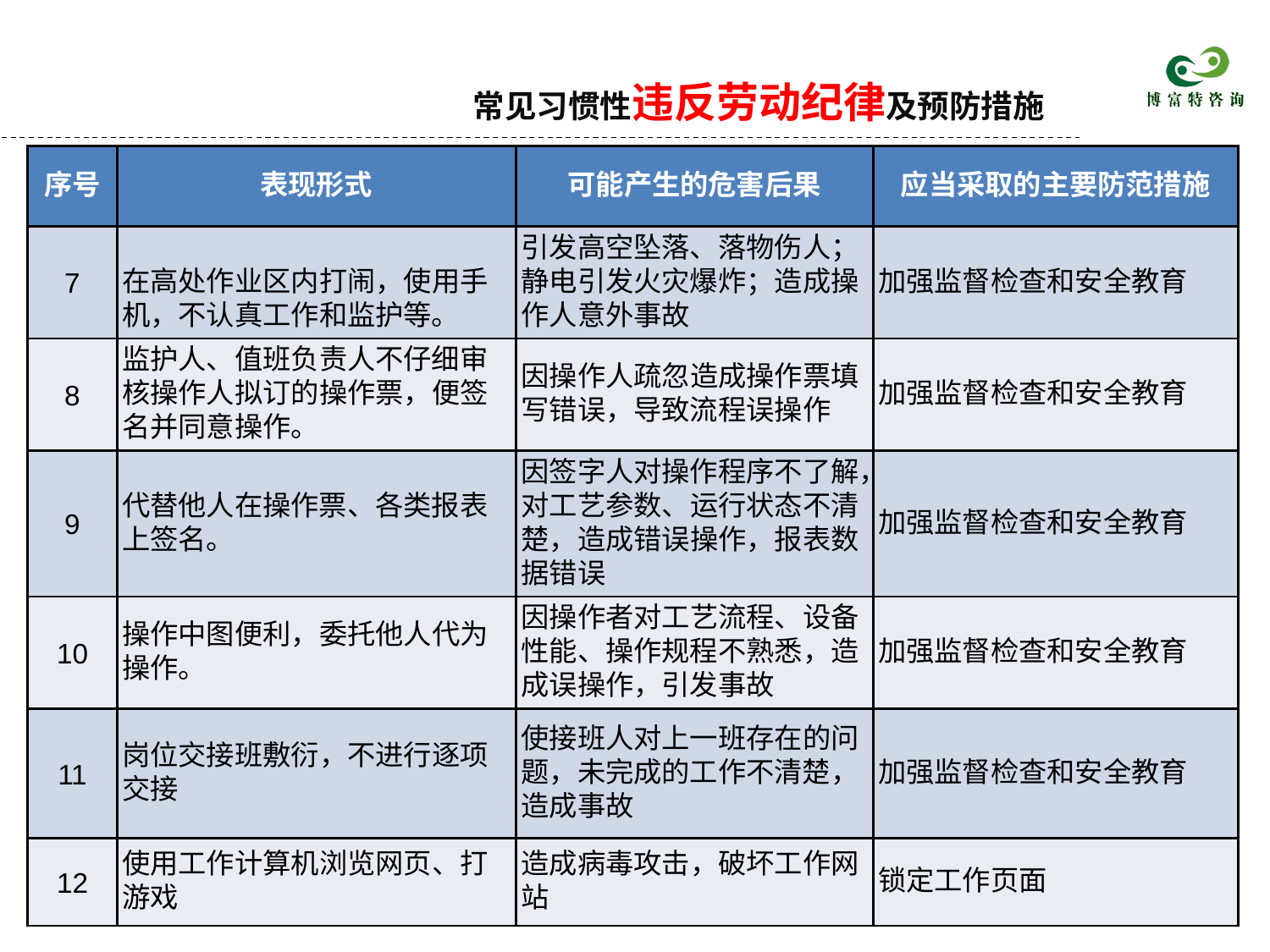

| 序号 | 表现形式 | 可能产生的危害后果 | 应当采取的主要防范措施 |
| --- | --- | --- | --- |
| 7 | 在高处作业区内打闹，使用手机，不认真工作和监护等。 | 引发高空坠落、落物伤人；静电引发火灾爆炸；造成操作人意外事故 | 加强监督检查和安全教育 |
| 8 | 监护人、值班负责人不仔细审核操作人拟订的操作票，便签名并同意操作。 | 因操作人疏忽造成操作票填写错误，导致流程误操作 | 加强监督检查和安全教育 |
| 9 | 代替他人在操作票、各类报表上签名。 | 因签字人对操作程序不了解，对工艺参数、运行状态不清楚，造成错误操作，报表数据错误 | 加强监督检查和安全教育 |
| 10 | 操作中图便利，委托他人代为操作。 | 因操作者对工艺流程、设备性能、操作规程不熟悉，造成误操作，引发事故 | 加强监督检查和安全教育 |
| 11 | 岗位交接班敷衍，不进行逐项交接 | 使接班人对上一班存在的问题，未完成的工作不清楚，造成事故 | 加强监督检查和安全教育 |
| 12 | 使用工作计算机浏览网页、打游戏 | 造成病毒攻击，破坏工作网站 | 锁定工作页面 |